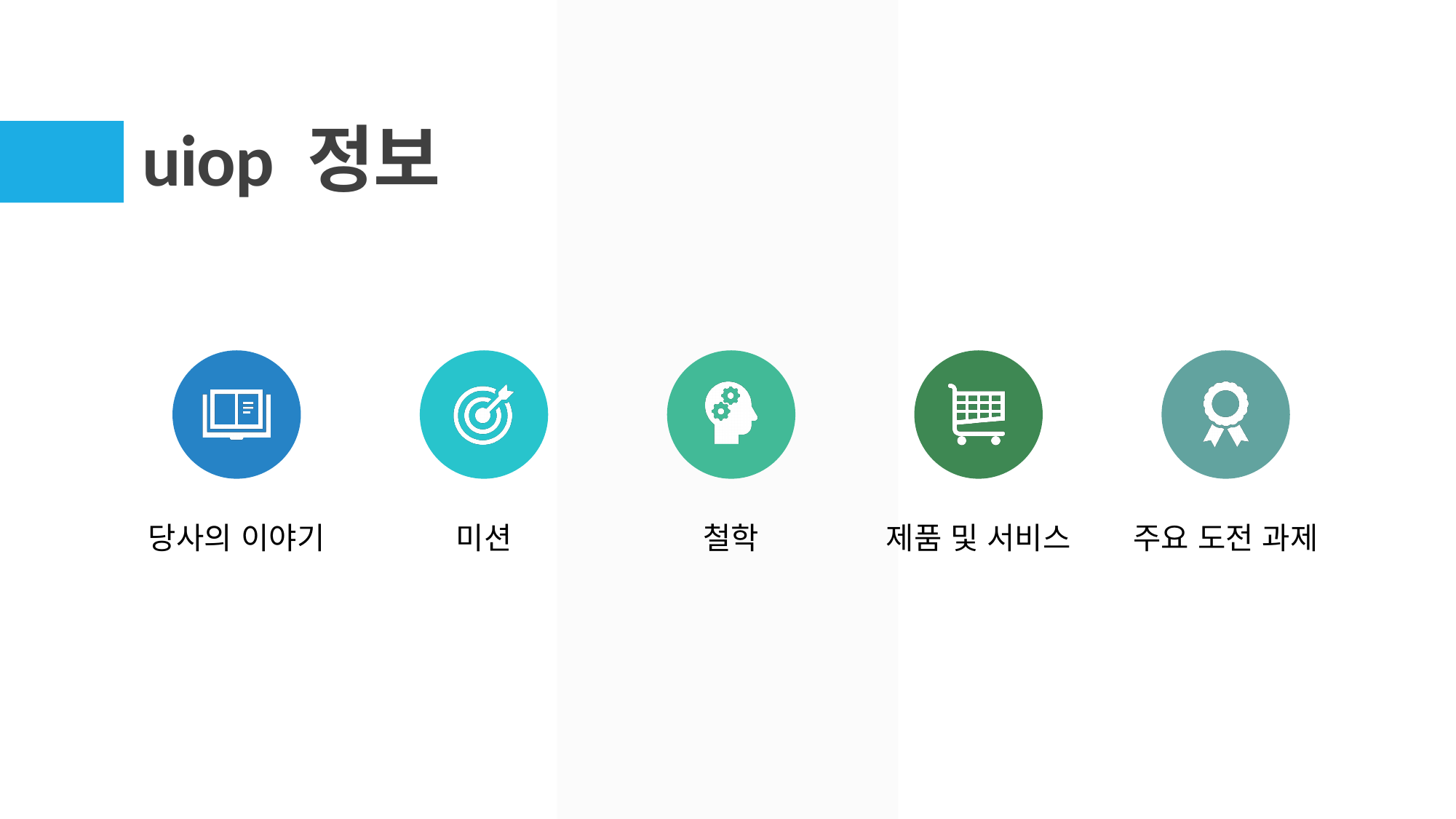

# uiop 정보
당사의 이야기
미션
철학
제품 및 서비스
주요 도전 과제